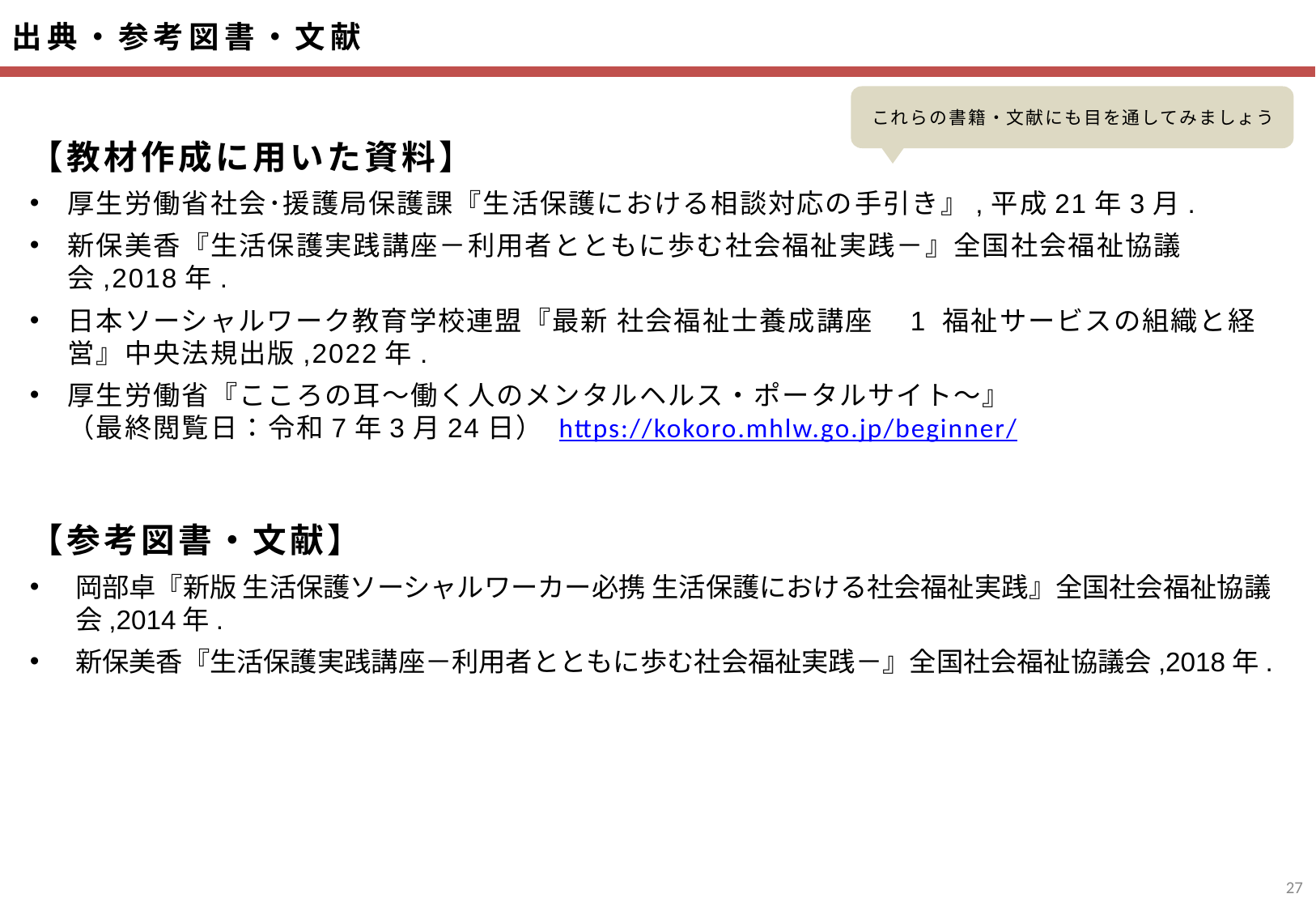

【教材作成に用いた資料】
厚生労働省社会･援護局保護課『生活保護における相談対応の手引き』,平成21年3月.
新保美香『生活保護実践講座－利用者とともに歩む社会福祉実践－』全国社会福祉協議会,2018年.
日本ソーシャルワーク教育学校連盟『最新 社会福祉士養成講座　1 福祉サービスの組織と経営』中央法規出版,2022年.
厚生労働省『こころの耳～働く人のメンタルヘルス・ポータルサイト～』
（最終閲覧日：令和7年3月24日） https://kokoro.mhlw.go.jp/beginner/
【参考図書・文献】
岡部卓『新版 生活保護ソーシャルワーカー必携 生活保護における社会福祉実践』全国社会福祉協議会,2014年.
新保美香『生活保護実践講座－利用者とともに歩む社会福祉実践－』全国社会福祉協議会,2018年.
27